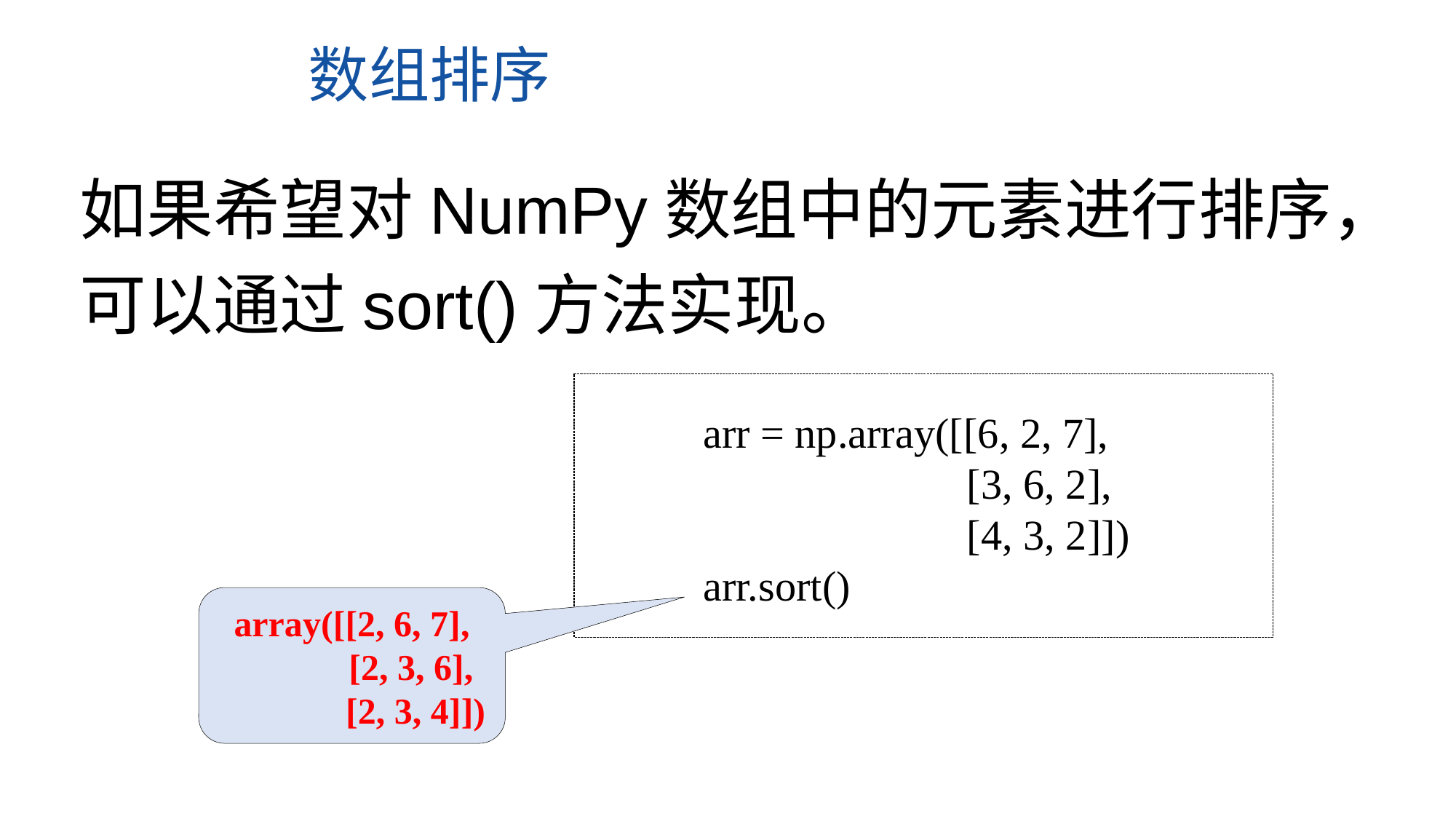

数组排序
如果希望对NumPy数组中的元素进行排序，可以通过sort()方法实现。

arr = np.array([[6, 2, 7],
                         [3, 6, 2],
                         [4, 3, 2]])
arr.sort()
array([[2, 6, 7],
             [2, 3, 6],
              [2, 3, 4]])